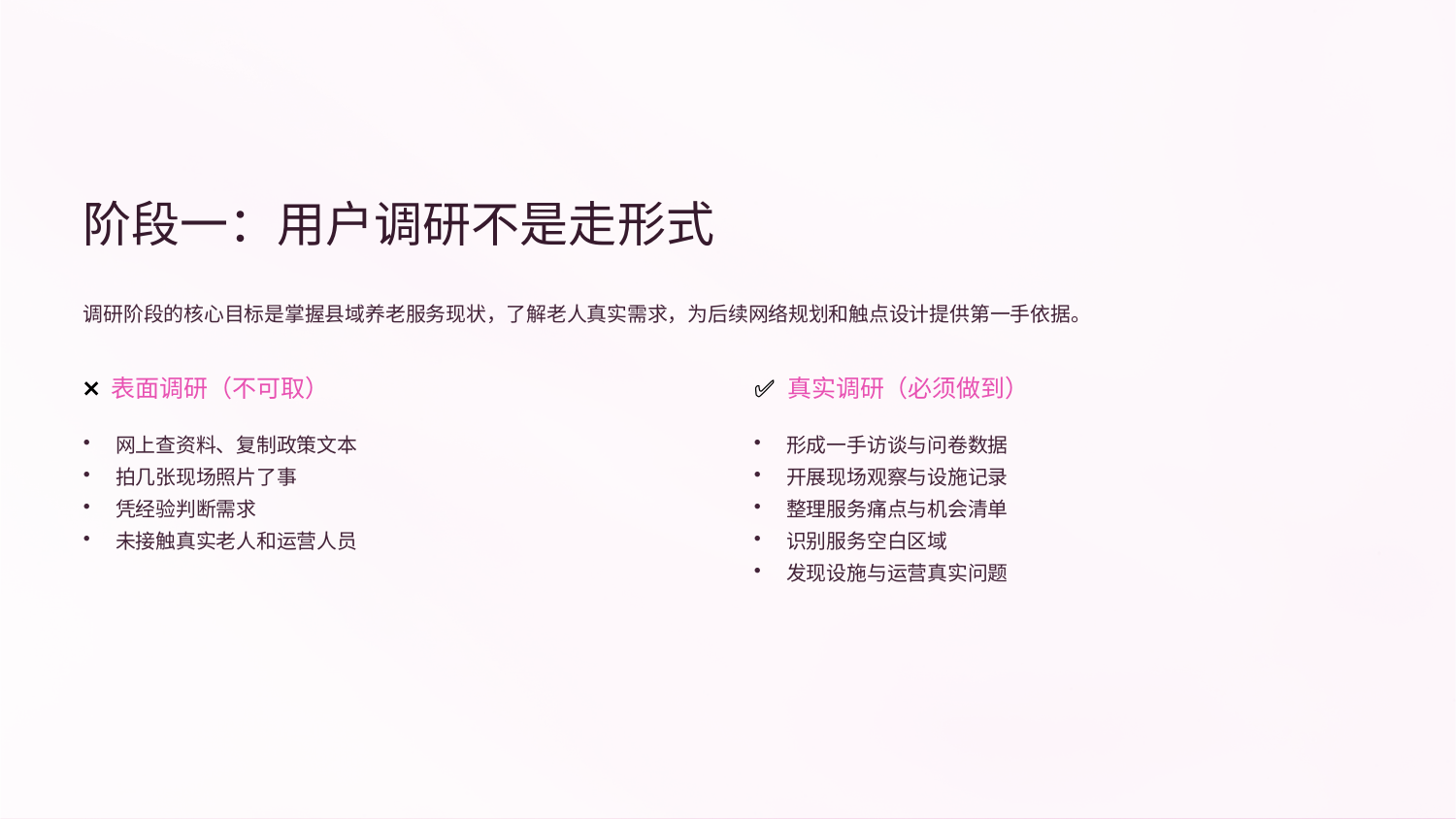

阶段一：用户调研不是走形式
调研阶段的核心目标是掌握县域养老服务现状，了解老人真实需求，为后续网络规划和触点设计提供第一手依据。
❌ 表面调研（不可取）
✅ 真实调研（必须做到）
网上查资料、复制政策文本
拍几张现场照片了事
凭经验判断需求
未接触真实老人和运营人员
形成一手访谈与问卷数据
开展现场观察与设施记录
整理服务痛点与机会清单
识别服务空白区域
发现设施与运营真实问题